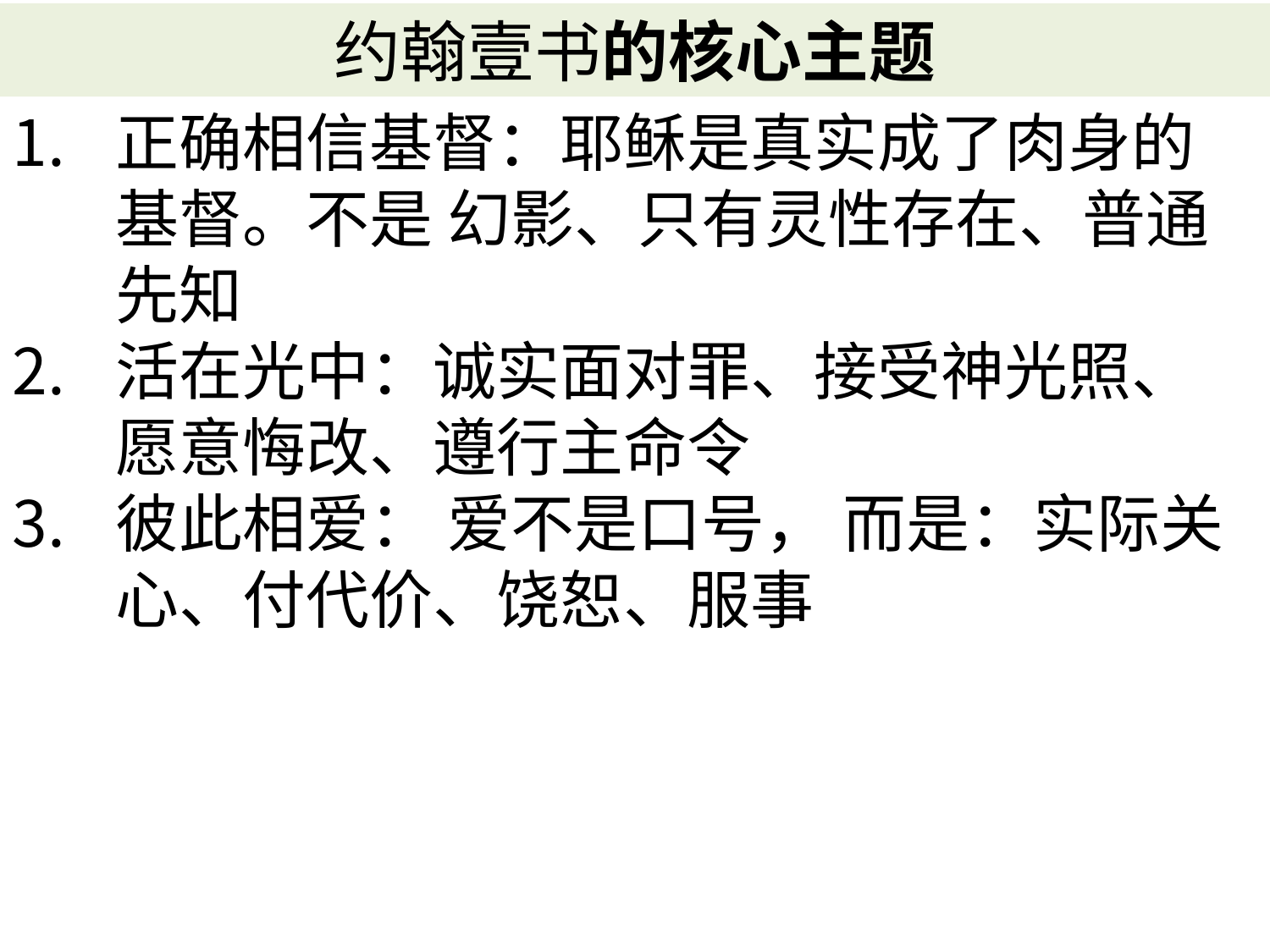

# 约翰壹书的核心主题
正确相信基督：耶稣是真实成了肉身的基督。不是 幻影、只有灵性存在、普通先知
活在光中：诚实面对罪、接受神光照、愿意悔改、遵行主命令
彼此相爱： 爱不是口号， 而是：实际关心、付代价、饶恕、服事